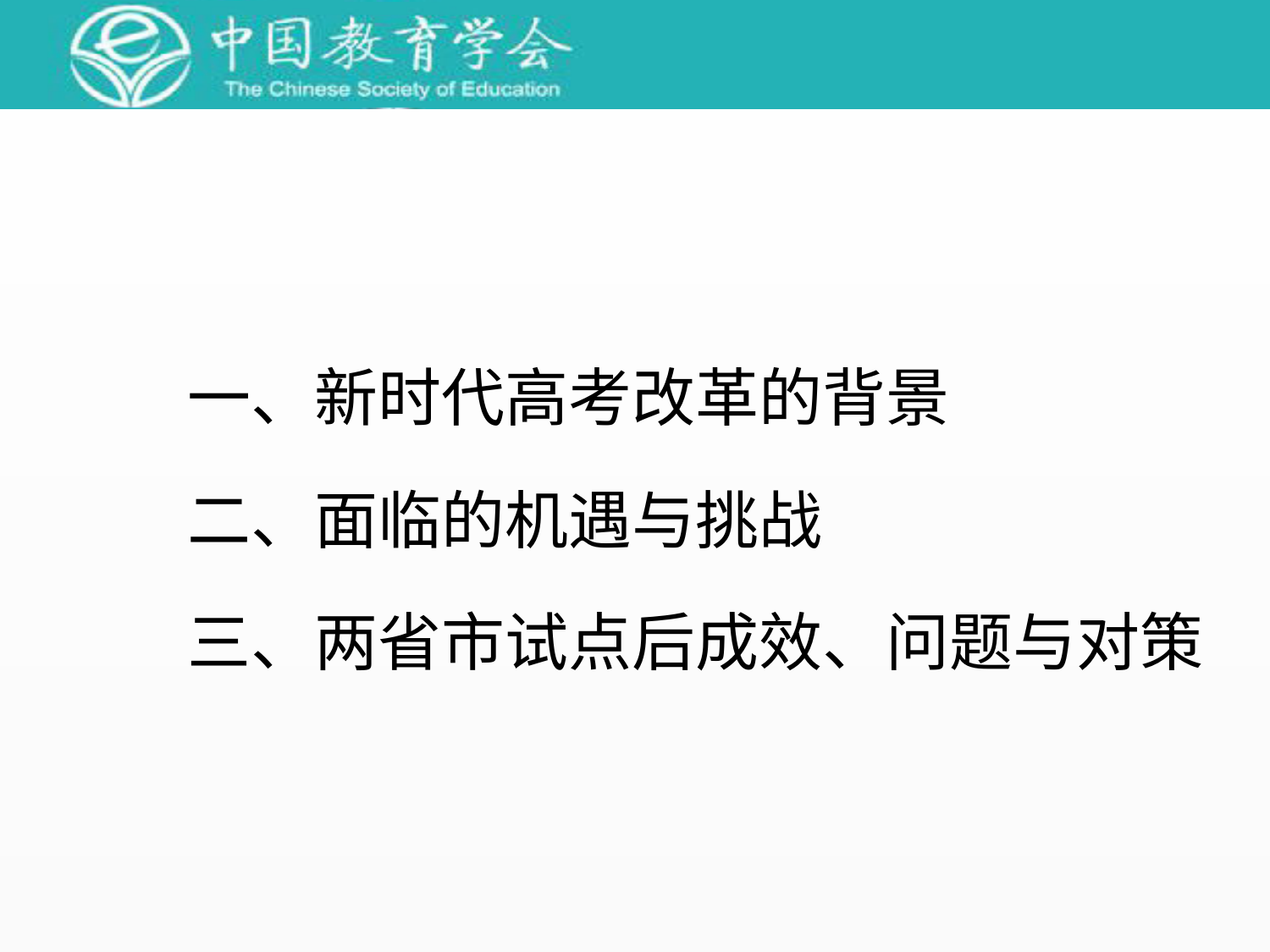

一、新时代高考改革的背景
二、面临的机遇与挑战
三、两省市试点后成效、问题与对策